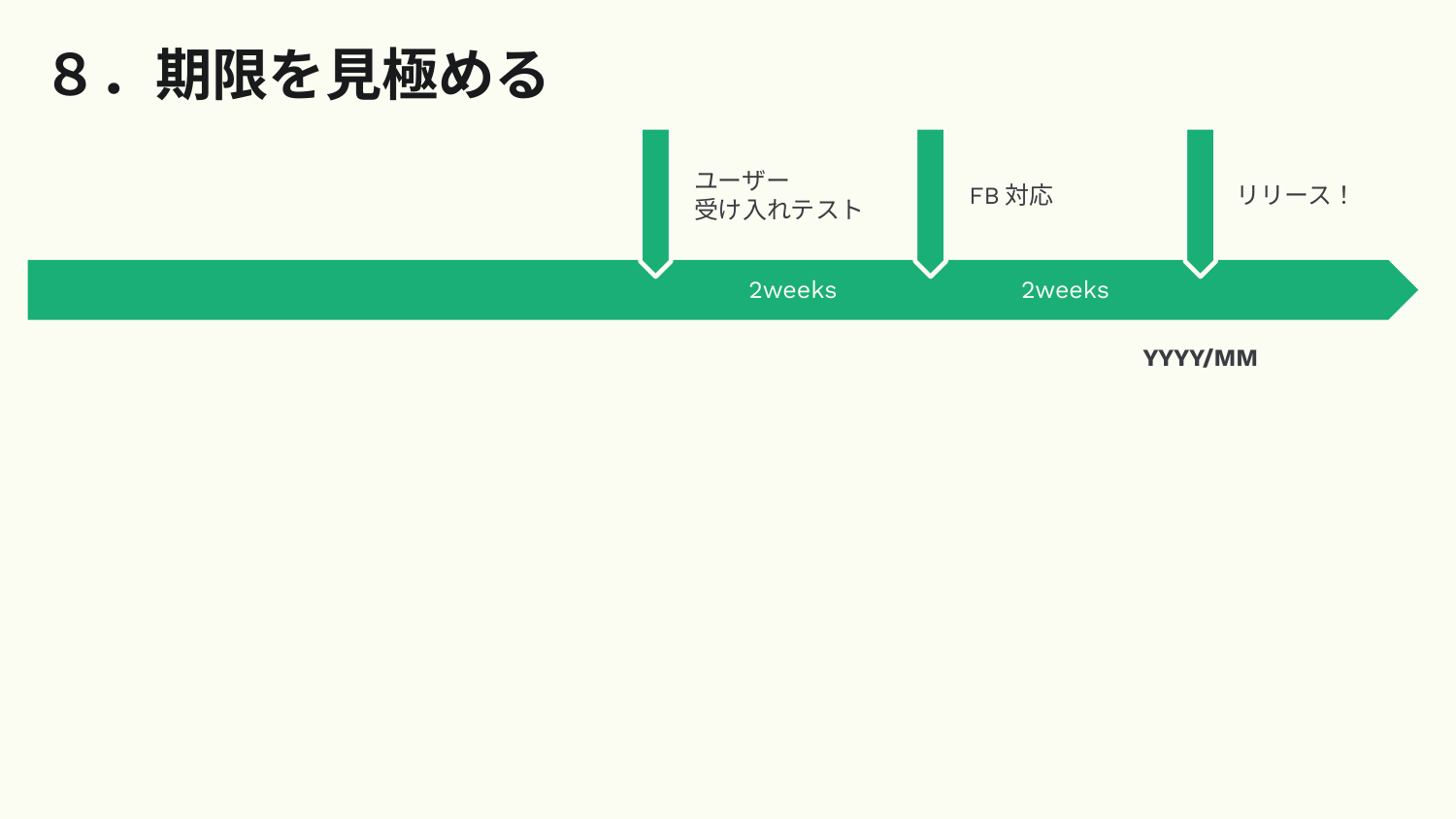

# ８．期限を見極める
ユーザー
受け入れテスト
FB対応
リリース！

2weeks
2weeks
YYYY/MM